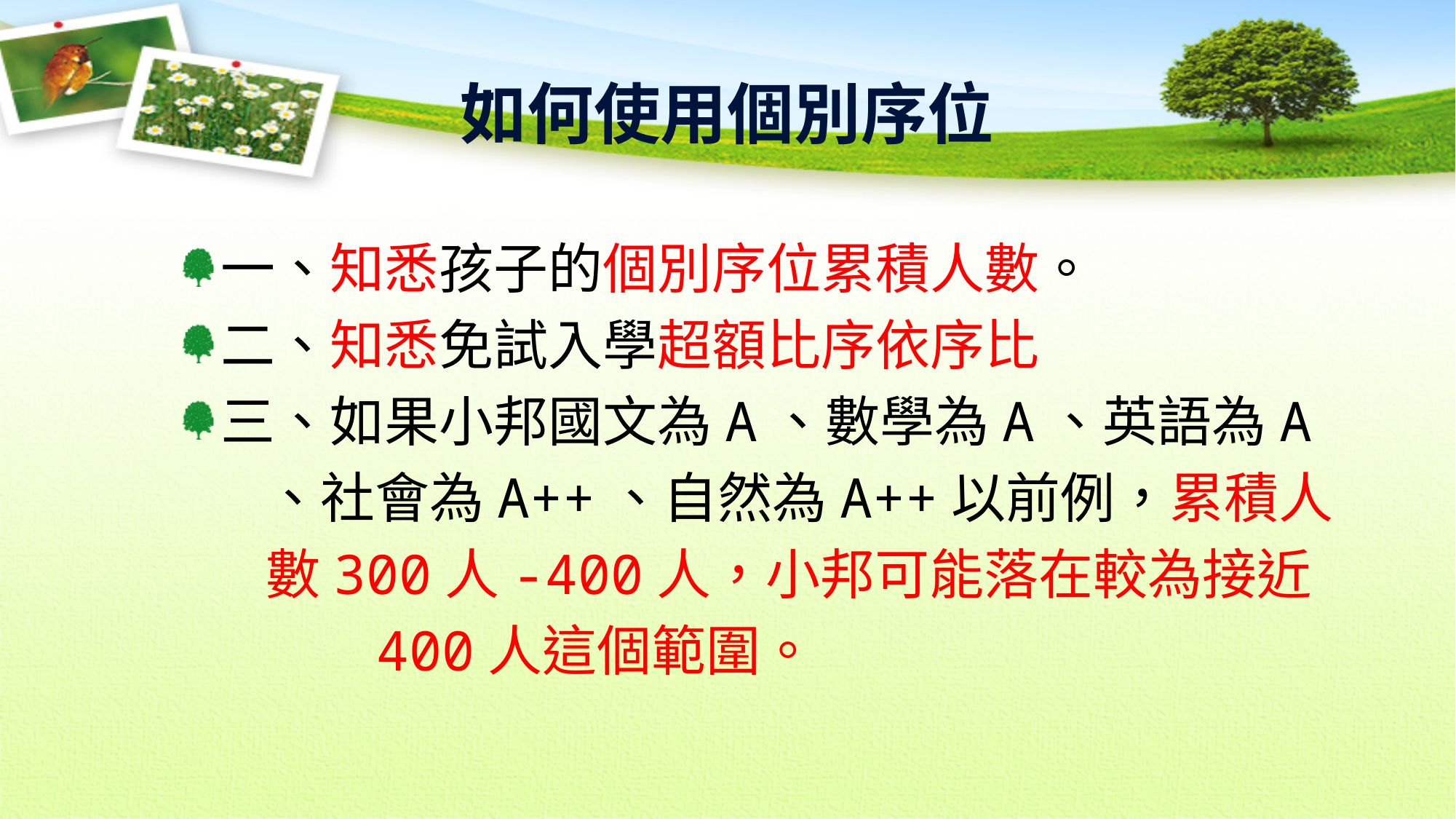

如何使用個別序位
一、知悉孩子的個別序位累積人數。
二、知悉免試入學超額比序依序比
三、如果小邦國文為A、數學為A、英語為A
      、社會為A++、自然為A++以前例，累積人
      數300人-400人，小邦可能落在較為接近
      400人這個範圍。